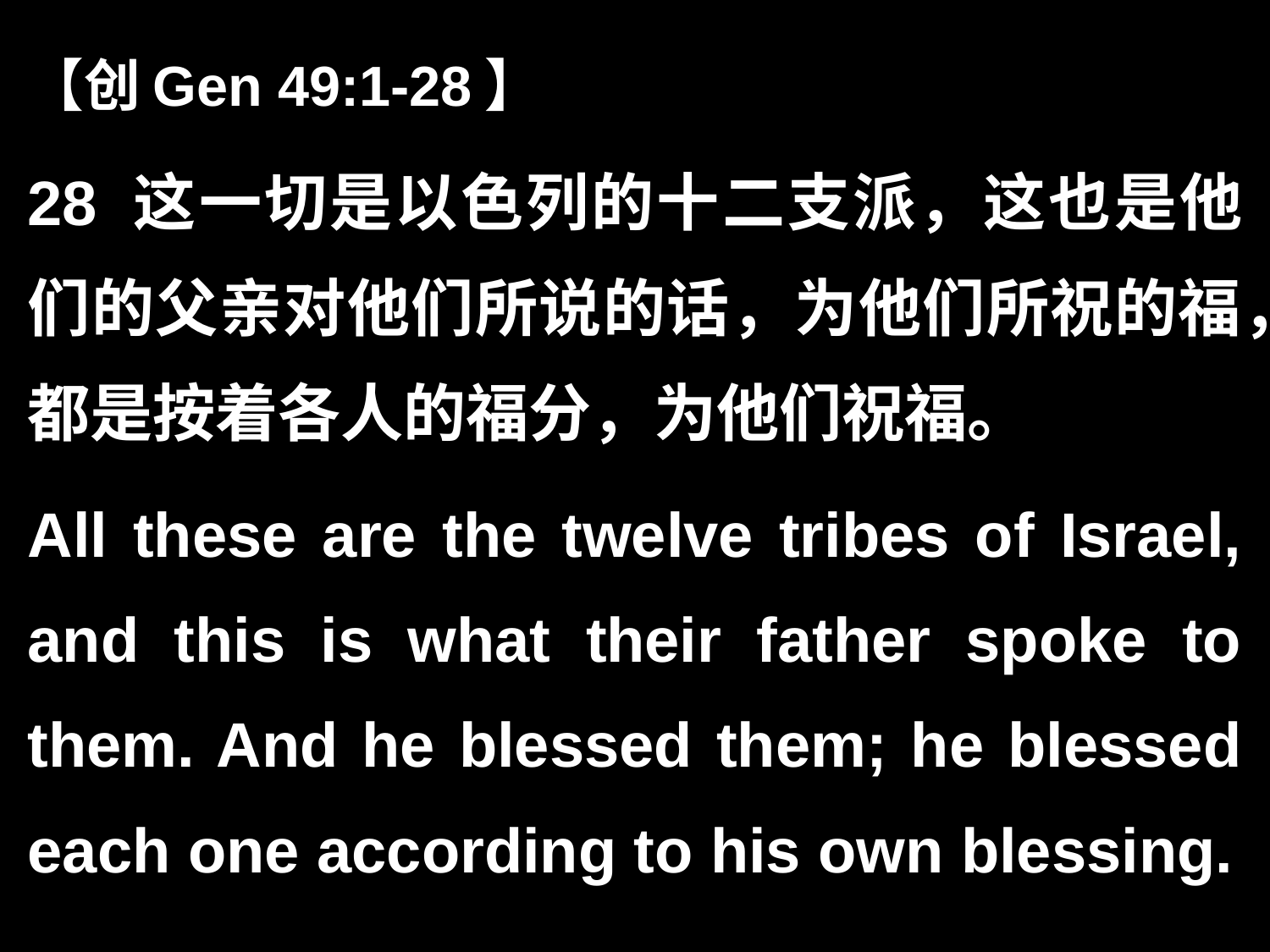

【创Gen 49:1-28】
28 这一切是以色列的十二支派，这也是他们的父亲对他们所说的话，为他们所祝的福，都是按着各人的福分，为他们祝福。
All these are the twelve tribes of Israel, and this is what their father spoke to them. And he blessed them; he blessed each one according to his own blessing.